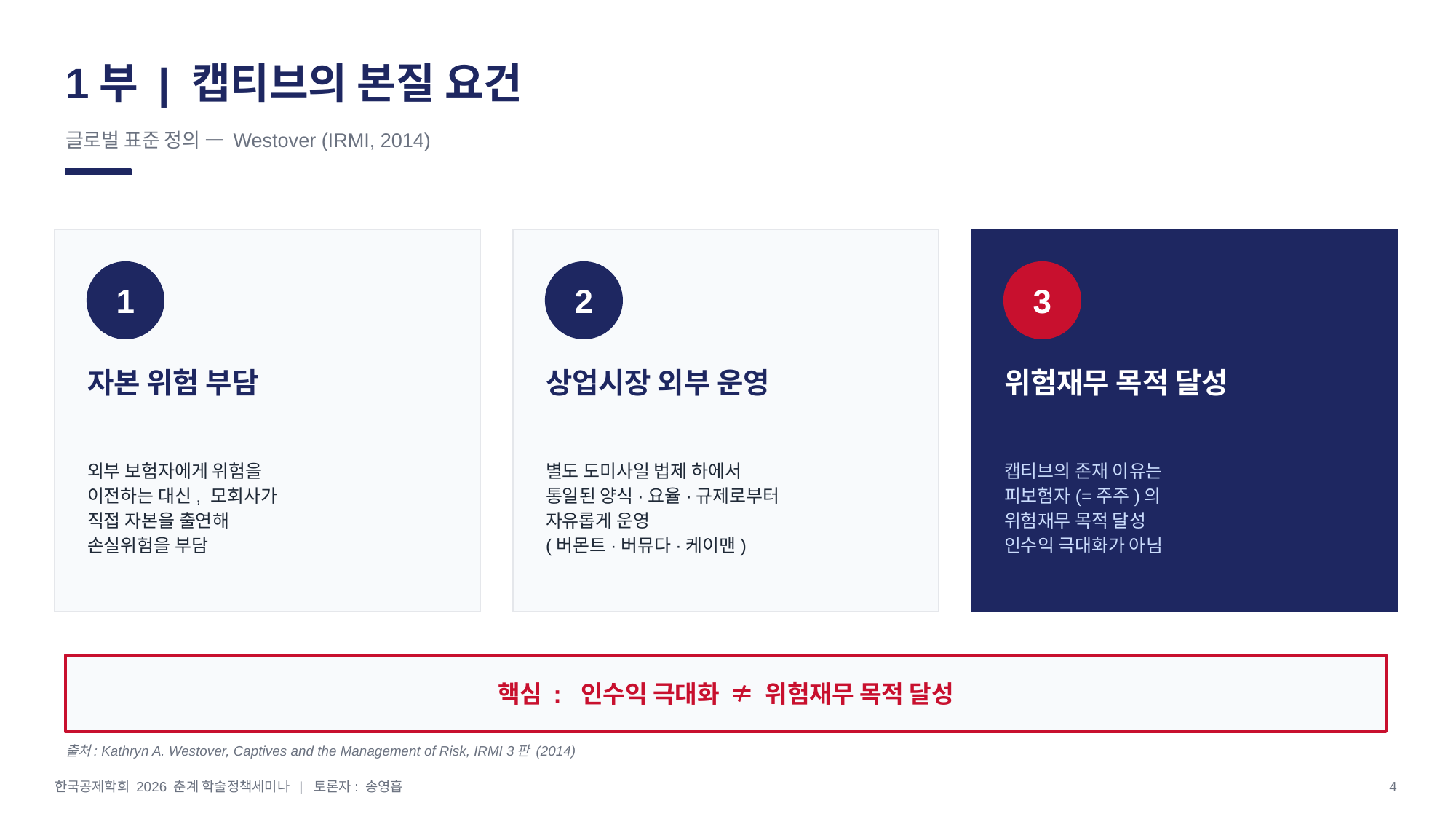

1부 | 캡티브의 본질 요건
글로벌 표준 정의 — Westover (IRMI, 2014)

1

2

3
자본 위험 부담
상업시장 외부 운영
위험재무 목적 달성
외부 보험자에게 위험을
이전하는 대신, 모회사가
직접 자본을 출연해
손실위험을 부담
별도 도미사일 법제 하에서
통일된 양식·요율·규제로부터
자유롭게 운영
(버몬트·버뮤다·케이맨)
캡티브의 존재 이유는
피보험자(=주주)의
위험재무 목적 달성
인수익 극대화가 아님

핵심 :  인수익 극대화  ≠  위험재무 목적 달성
출처: Kathryn A. Westover, Captives and the Management of Risk, IRMI 3판 (2014)
한국공제학회 2026 춘계 학술정책세미나  |  토론자: 송영흡
4